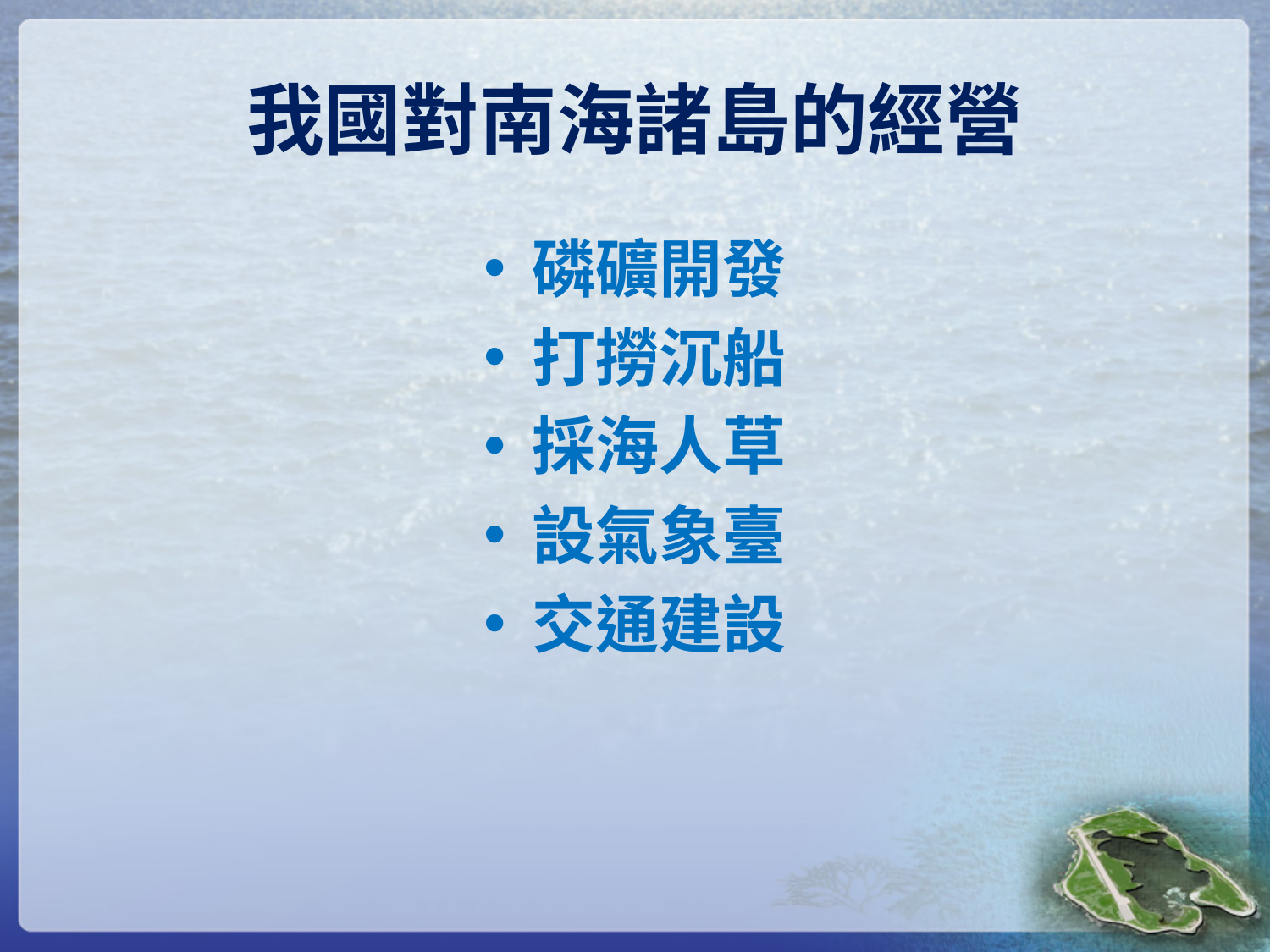

# 我國對南海諸島的經營
磷礦開發
打撈沉船
採海人草
設氣象臺
交通建設